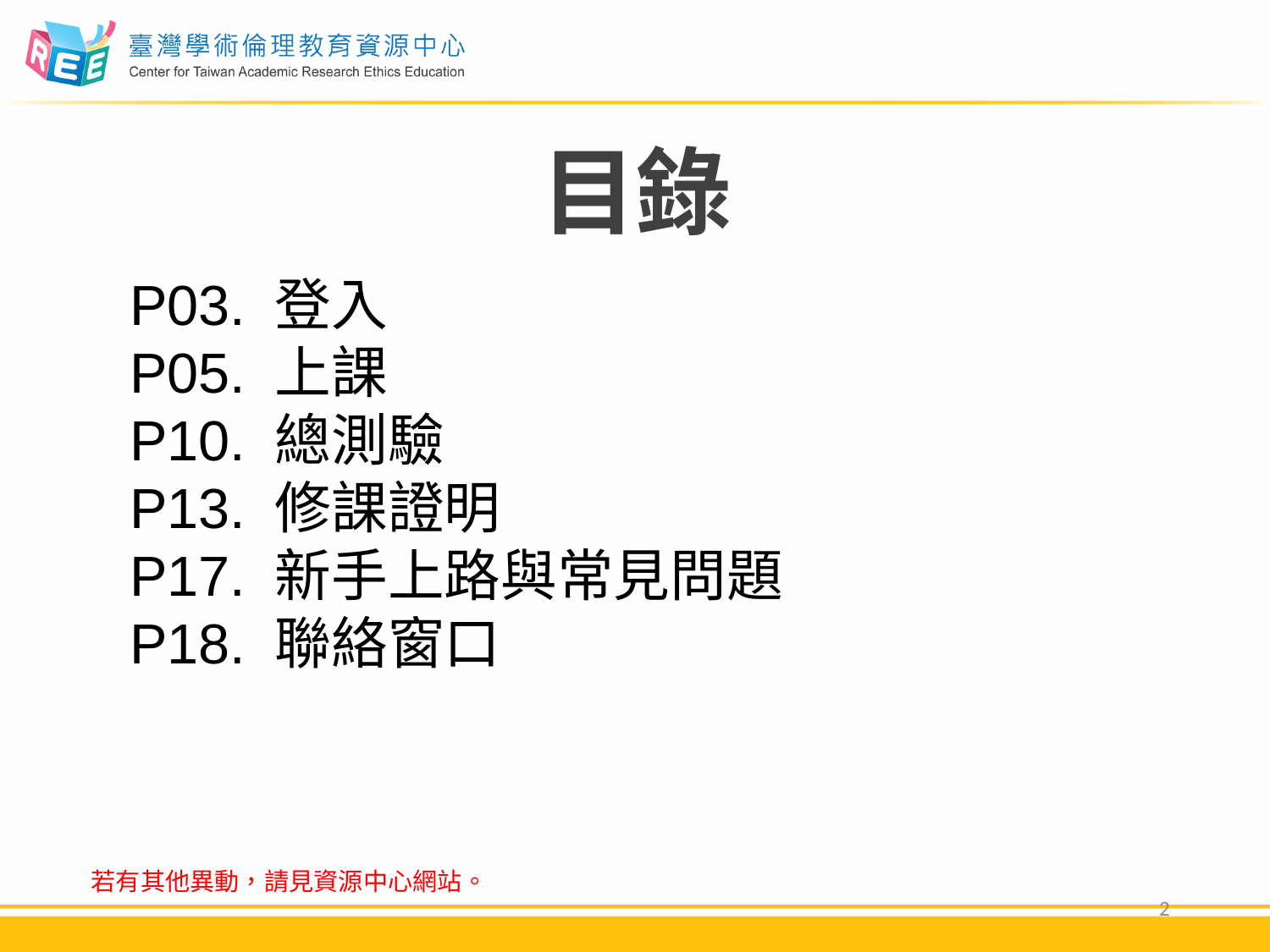

目錄
P03. 登入
P05. 上課
P10. 總測驗
P13. 修課證明
P17. 新手上路與常見問題
P18. 聯絡窗口

若有其他異動，請見資源中心網站。
2